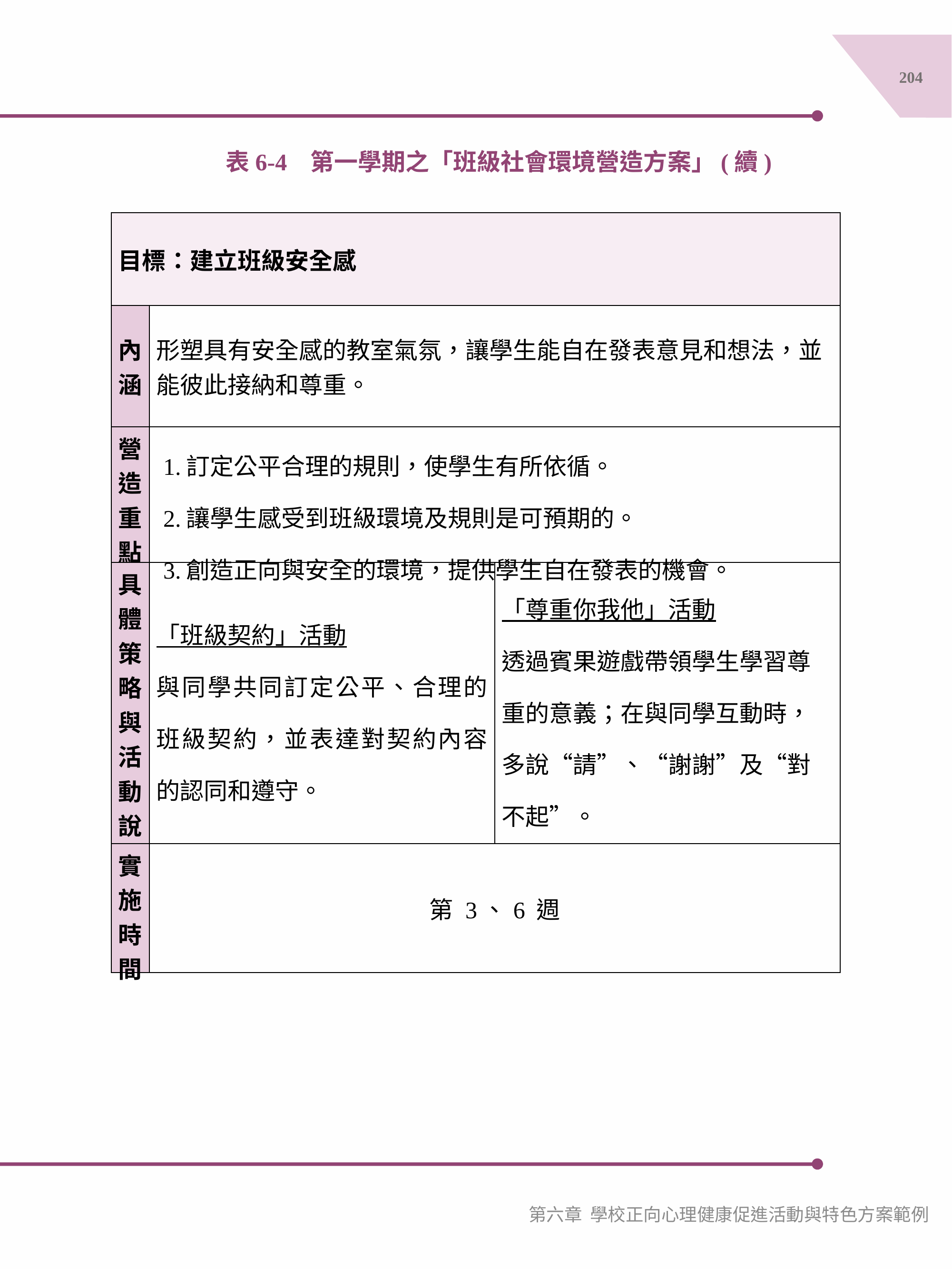

204
表6-4   第一學期之「班級社會環境營造方案」(續)
| 目標：建立班級安全感 |  |  |
| --- | --- | --- |
| 內涵 | 形塑具有安全感的教室氣氛，讓學生能自在發表意見和想法，並能彼此接納和尊重。 |  |
| 營造重點 | 1.訂定公平合理的規則，使學生有所依循。  2.讓學生感受到班級環境及規則是可預期的。  3.創造正向與安全的環境，提供學生自在發表的機會。 |  |
| 具體策略與活動說明 | 「班級契約」活動 與同學共同訂定公平、合理的 班級契約，並表達對契約內容的認同和遵守。 | 「尊重你我他」活動 透過賓果遊戲帶領學生學習尊重的意義；在與同學互動時，多說“請”、“謝謝”及“對不起”。 |
| 實施時間 | 第 3、6 週 |  |
第六章  學校正向心理健康促進活動與特色方案範例